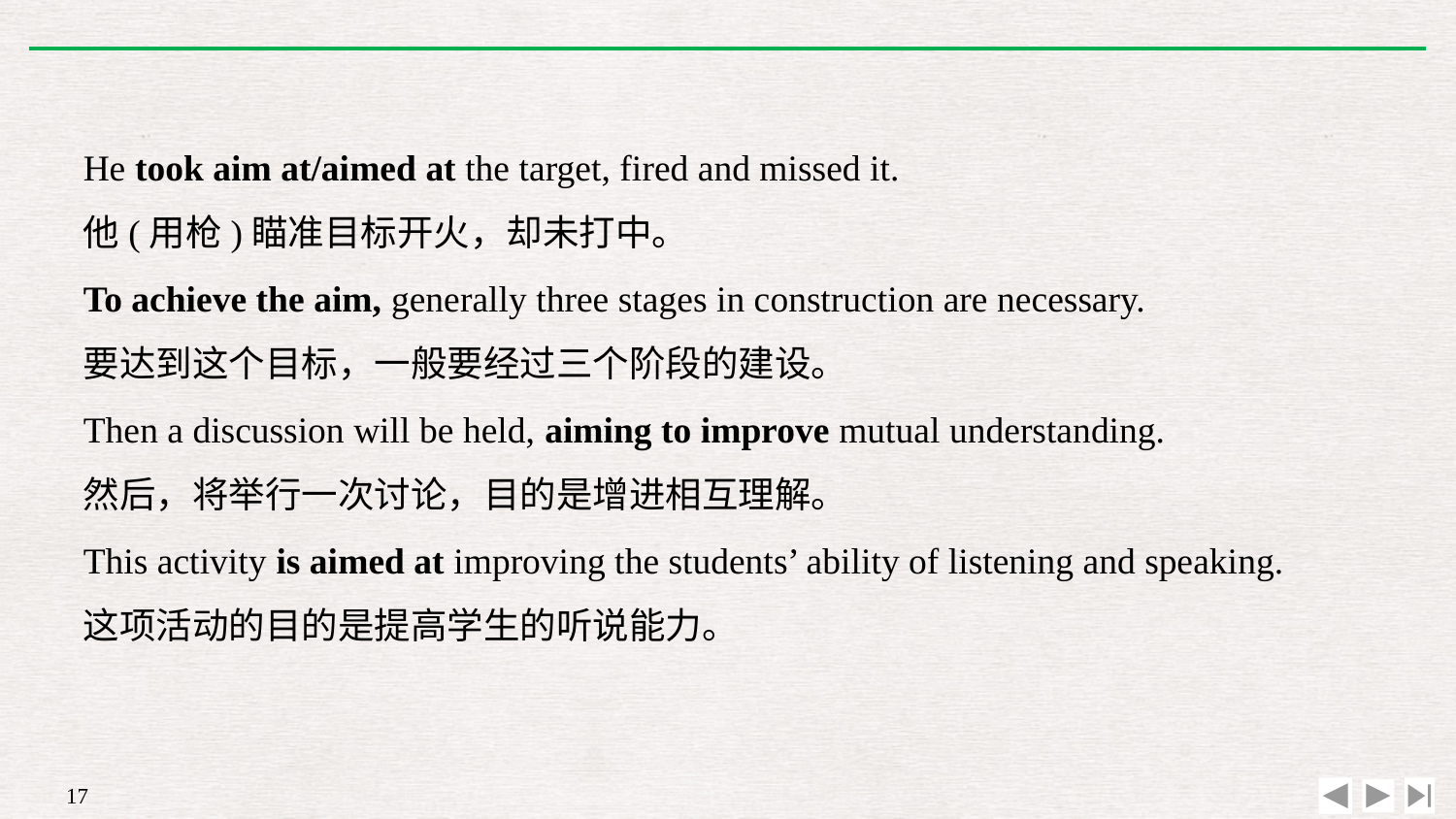

He took aim at/aimed at the target, fired and missed it.
他(用枪)瞄准目标开火，却未打中。
To achieve the aim, generally three stages in construction are necessary.
要达到这个目标，一般要经过三个阶段的建设。
Then a discussion will be held, aiming to improve mutual understanding.
然后，将举行一次讨论，目的是增进相互理解。
This activity is aimed at improving the students’ ability of listening and speaking.
这项活动的目的是提高学生的听说能力。